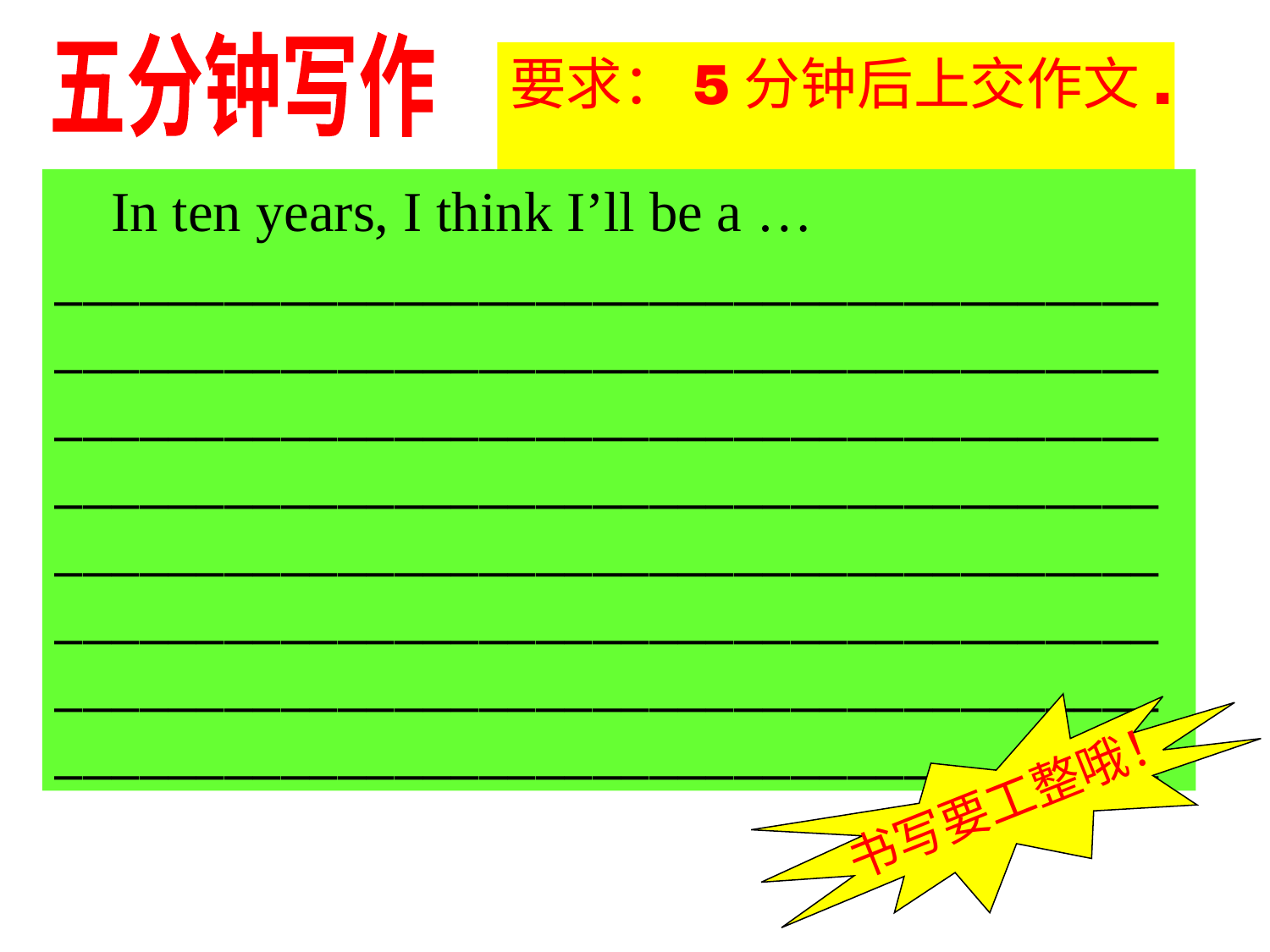

五分钟写作
要求：5分钟后上交作文.
   In ten years, I think I’ll be a … ________________________________________________________________________________________________________________________________________________________________________________________________________________________________________________________________________________________________________________________

书写要工整哦！